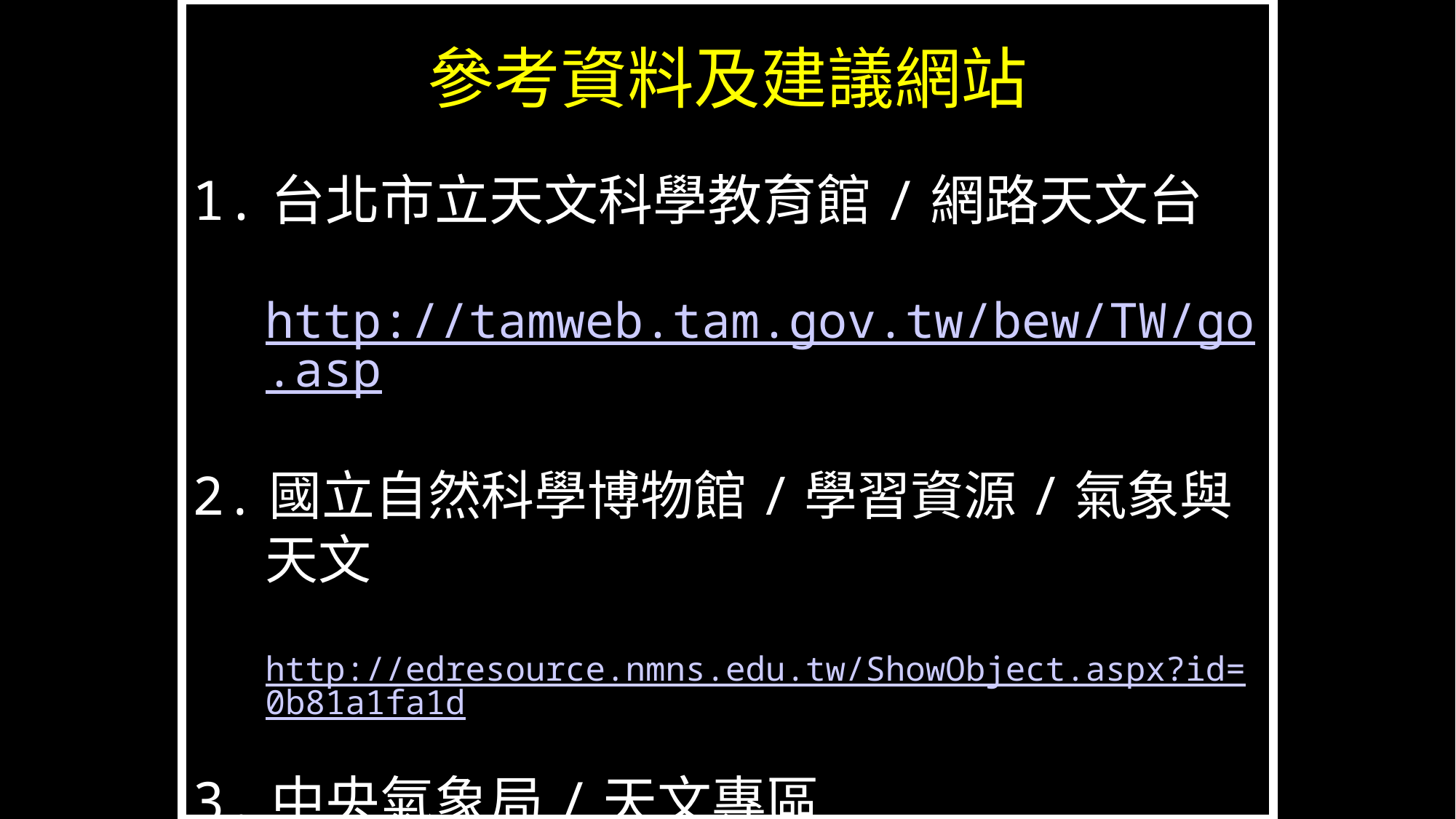

參考資料及建議網站
1.台北市立天文科學教育館/網路天文台
  http://tamweb.tam.gov.tw/bew/TW/go.asp

2.國立自然科學博物館/學習資源/氣象與天文
  http://edresource.nmns.edu.tw/ShowObject.aspx?id=0b81a1fa1d

3.中央氣象局/天文專區
  http://www.cwb.gov.tw/V7/astronomy/
4.阿威ㄎ與呂聰賢老師的月亮線上教學網—每天月亮的東升西落
  http://163.20.10.23/awk/5a/moon/index.htm